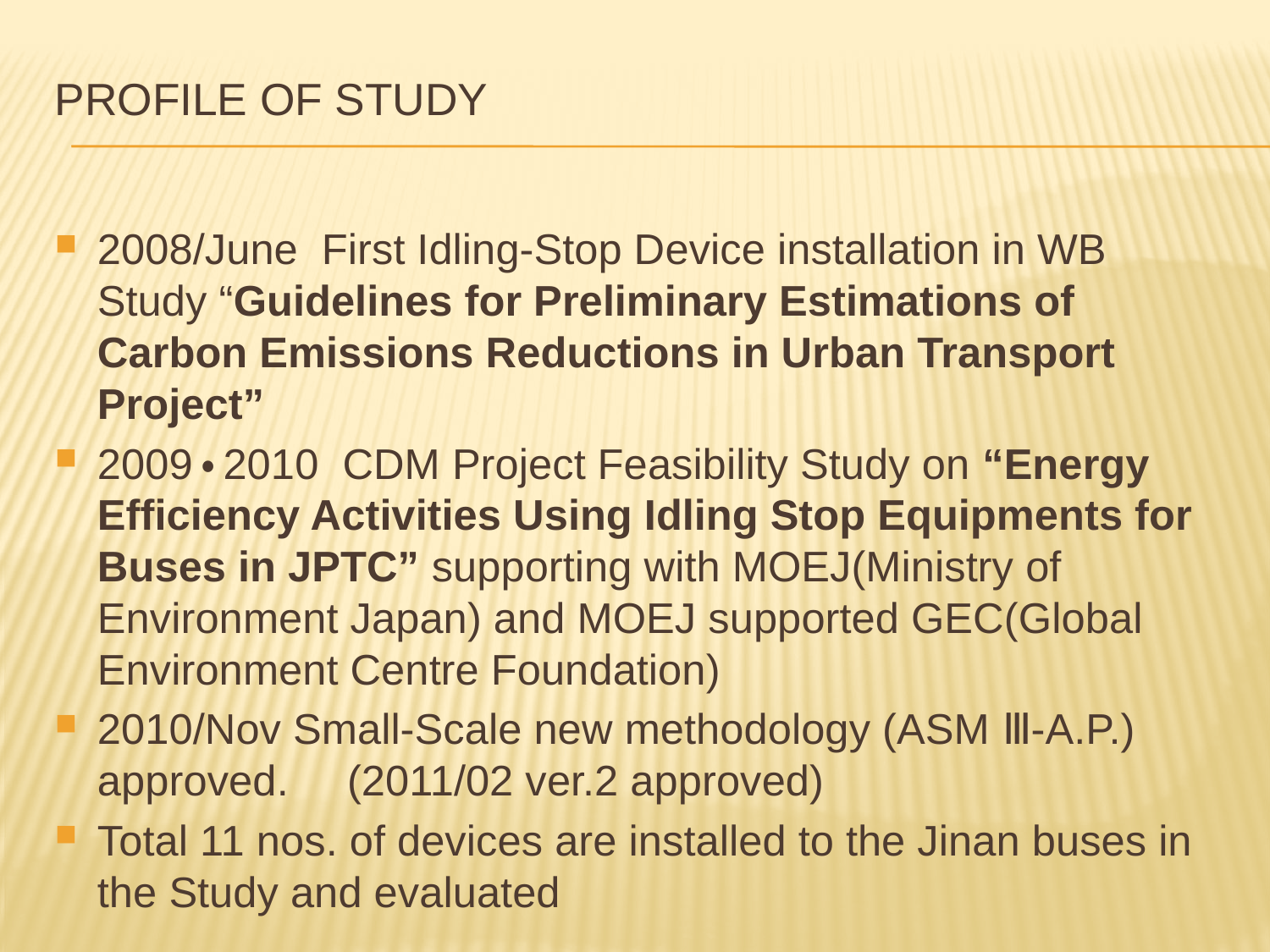

# ProfiLe of Study
2008/June  First Idling-Stop Device installation in WB   Study “Guidelines for Preliminary Estimations of Carbon Emissions Reductions in Urban Transport Project”
2009・2010  CDM Project Feasibility Study on “Energy Efficiency Activities Using Idling Stop Equipments for Buses in JPTC” supporting with MOEJ(Ministry of Environment Japan) and MOEJ supported GEC(Global Environment Centre Foundation)
2010/Nov Small-Scale new methodology (ASM Ⅲ-A.P.) approved.　(2011/02 ver.2 approved)
Total 11 nos. of devices are installed to the Jinan buses in the Study and evaluated